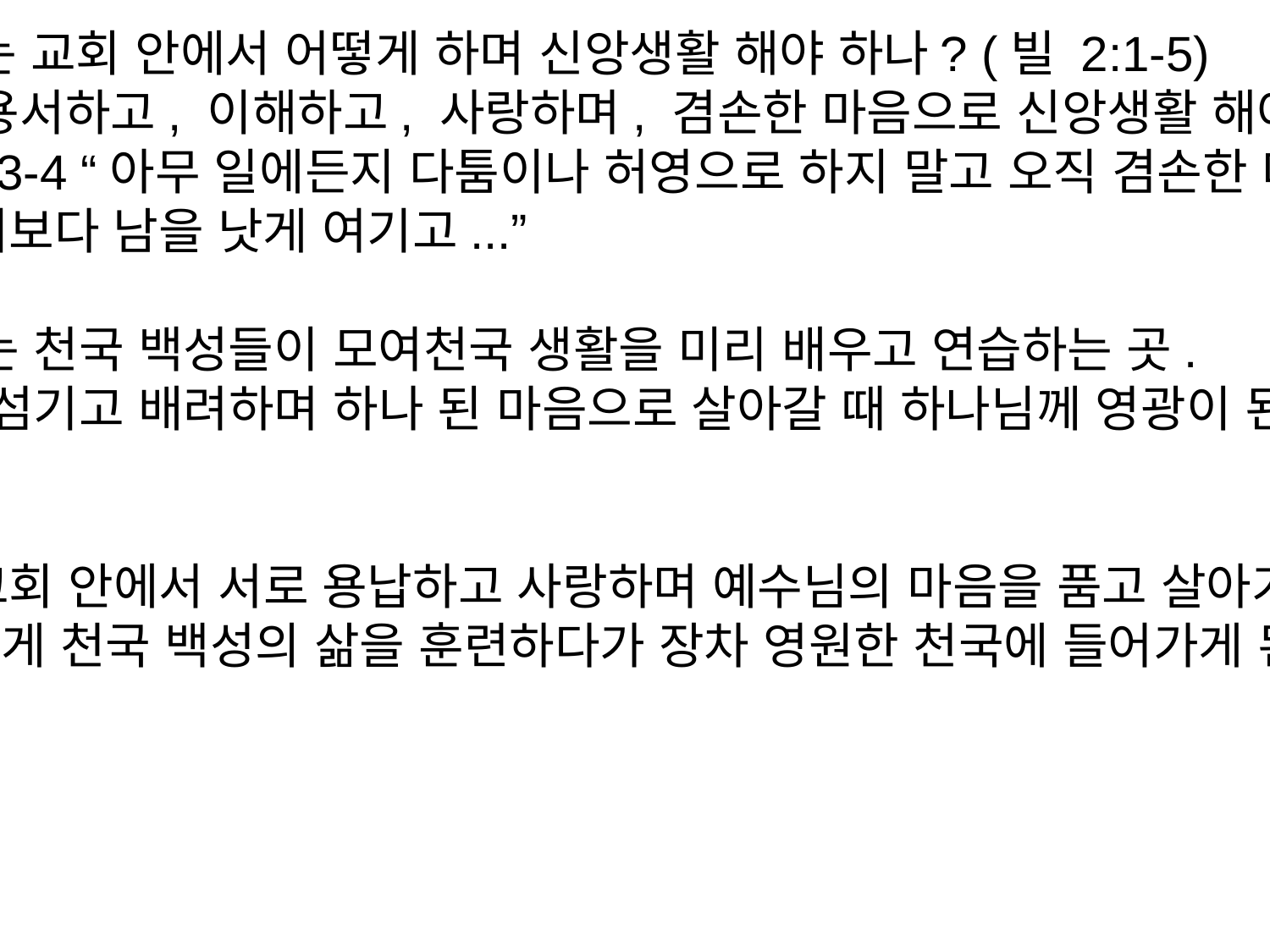

2. 우리는 교회 안에서 어떻게 하며 신앙생활 해야 하나? (빌 2:1-5)
☛ 서로용서하고, 이해하고, 사랑하며, 겸손한 마음으로 신앙생활 해야 한다.
☛ 빌 2:3-4 “아무 일에든지 다툼이나 허영으로 하지 말고 오직 겸손한 마음으로 각각 자기보다 남을 낫게 여기고...”

☛ 교회는 천국 백성들이 모여천국 생활을 미리 배우고 연습하는 곳.
☛ 서로 섬기고 배려하며 하나 된 마음으로 살아갈 때 하나님께 영광이 된다.

교훈:
우리는 교회 안에서 서로 용납하고 사랑하며 예수님의 마음을 품고 살아가야 한다. 그렇게 천국 백성의 삶을 훈련하다가 장차 영원한 천국에 들어가게 된다.